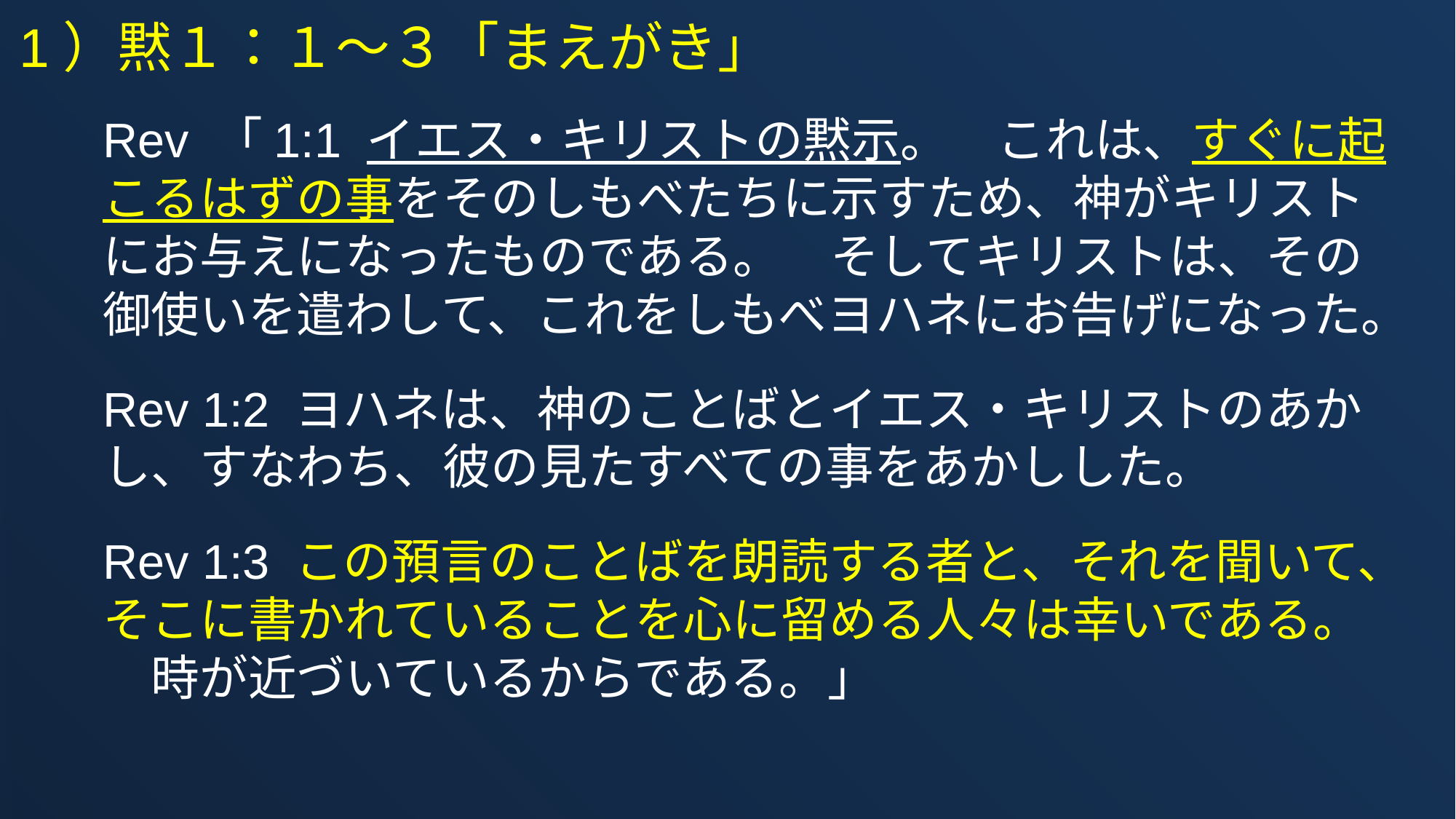

1）黙１：１～３「まえがき」
Rev 「1:1 イエス・キリストの黙示。　これは、すぐに起こるはずの事をそのしもべたちに示すため、神がキリストにお与えになったものである。　そしてキリストは、その御使いを遣わして、これをしもべヨハネにお告げになった。

Rev 1:2 ヨハネは、神のことばとイエス・キリストのあかし、すなわち、彼の見たすべての事をあかしした。

Rev 1:3 この預言のことばを朗読する者と、それを聞いて、そこに書かれていることを心に留める人々は幸いである。　時が近づいているからである。」